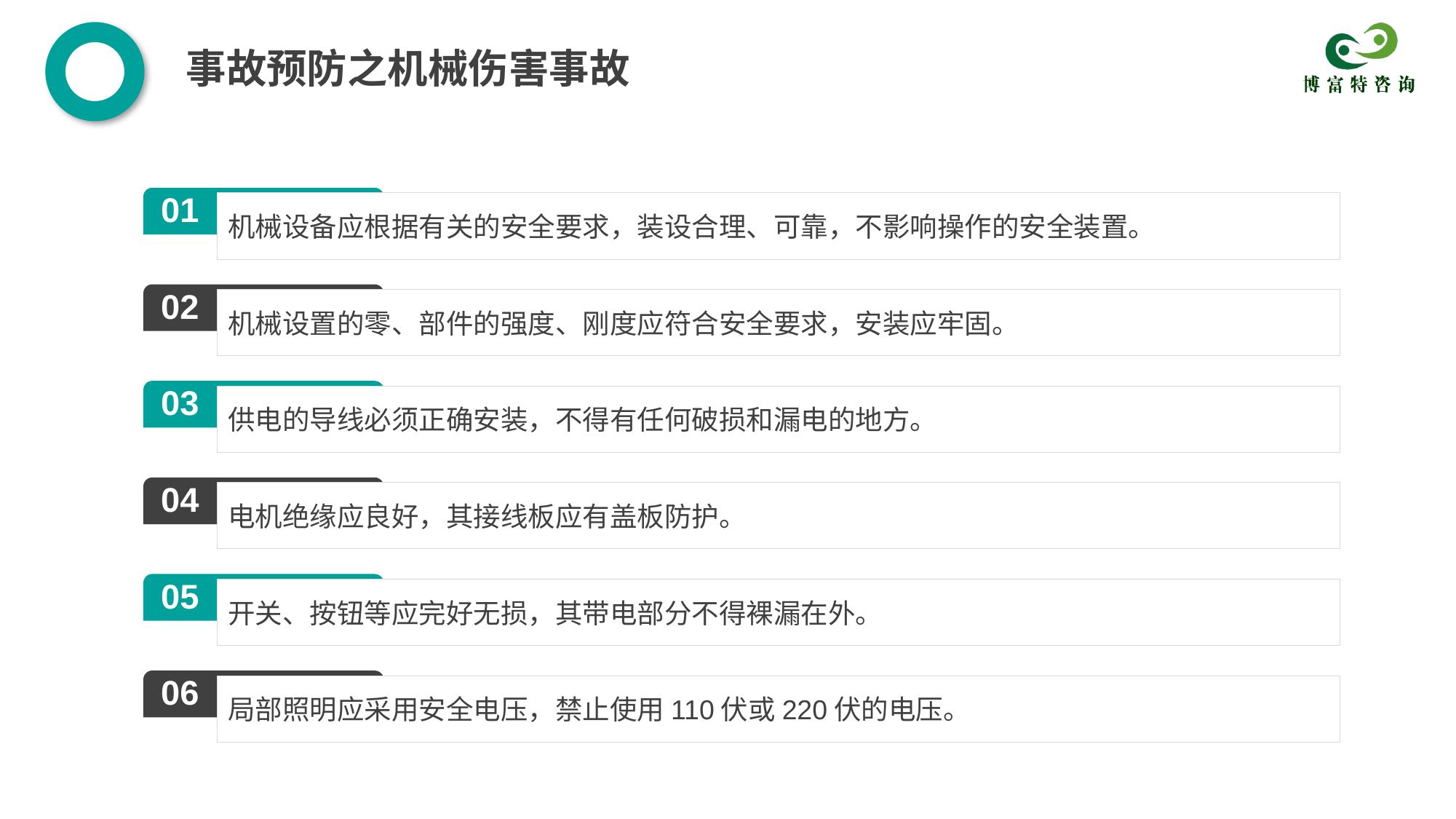

事故预防之机械伤害事故
01

机械设备应根据有关的安全要求，装设合理、可靠，不影响操作的安全装置。
02

机械设置的零、部件的强度、刚度应符合安全要求，安装应牢固。
03

供电的导线必须正确安装，不得有任何破损和漏电的地方。
04

电机绝缘应良好，其接线板应有盖板防护。
05

开关、按钮等应完好无损，其带电部分不得裸漏在外。
06

局部照明应采用安全电压，禁止使用110伏或220伏的电压。